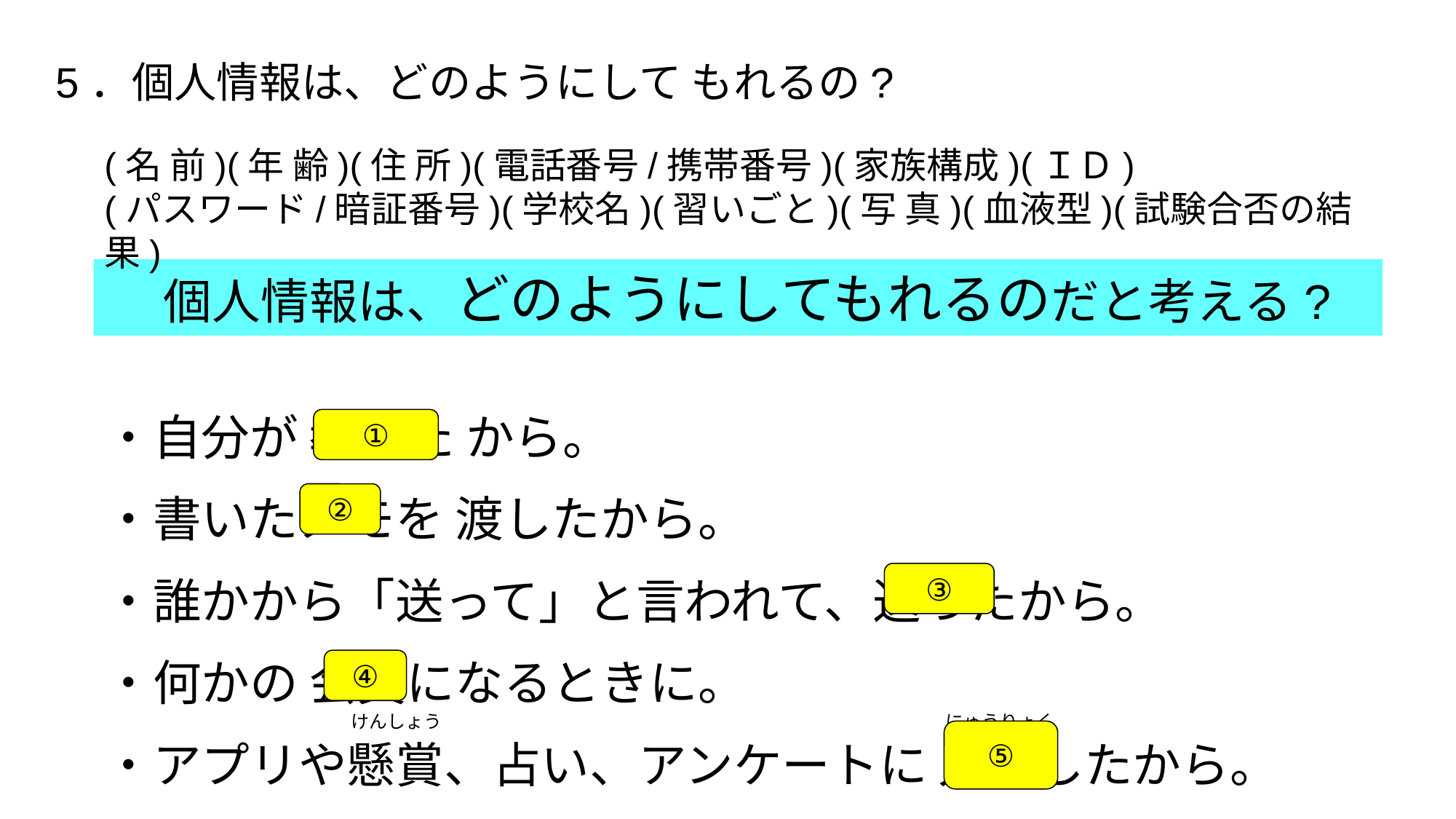

5．個人情報は、どのようにして もれるの?
(名 前)(年 齢)(住 所)(電話番号/携帯番号)(家族構成)(ＩＤ)
(パスワード/暗証番号)(学校名)(習いごと)(写 真)(血液型)(試験合否の結果)
　 個人情報は、どのようにしてもれるのだと考える?
・自分が 教えた から。
・書いたメモを 渡したから。
・誰かから「送って」と言われて、送ったから。
・何かの 会員になるときに。
・アプリや懸賞、占い、アンケートに 入力したから。
①
②
③
④
にゅうりょく
けんしょう
⑤